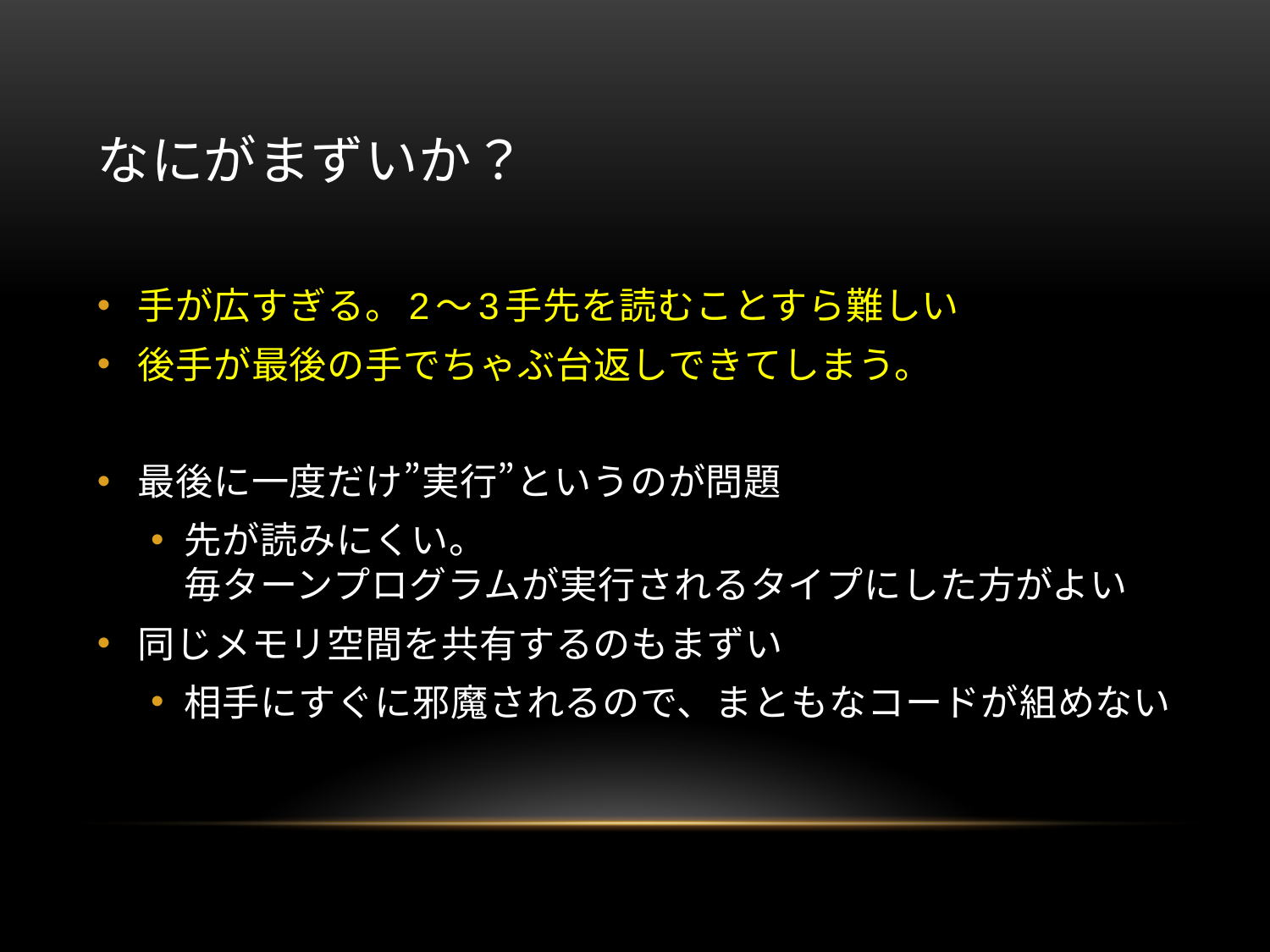

# なにがまずいか？
手が広すぎる。2～3手先を読むことすら難しい
後手が最後の手でちゃぶ台返しできてしまう。

最後に一度だけ”実行”というのが問題
先が読みにくい。
毎ターンプログラムが実行されるタイプにした方がよい
同じメモリ空間を共有するのもまずい
相手にすぐに邪魔されるので、まともなコードが組めない